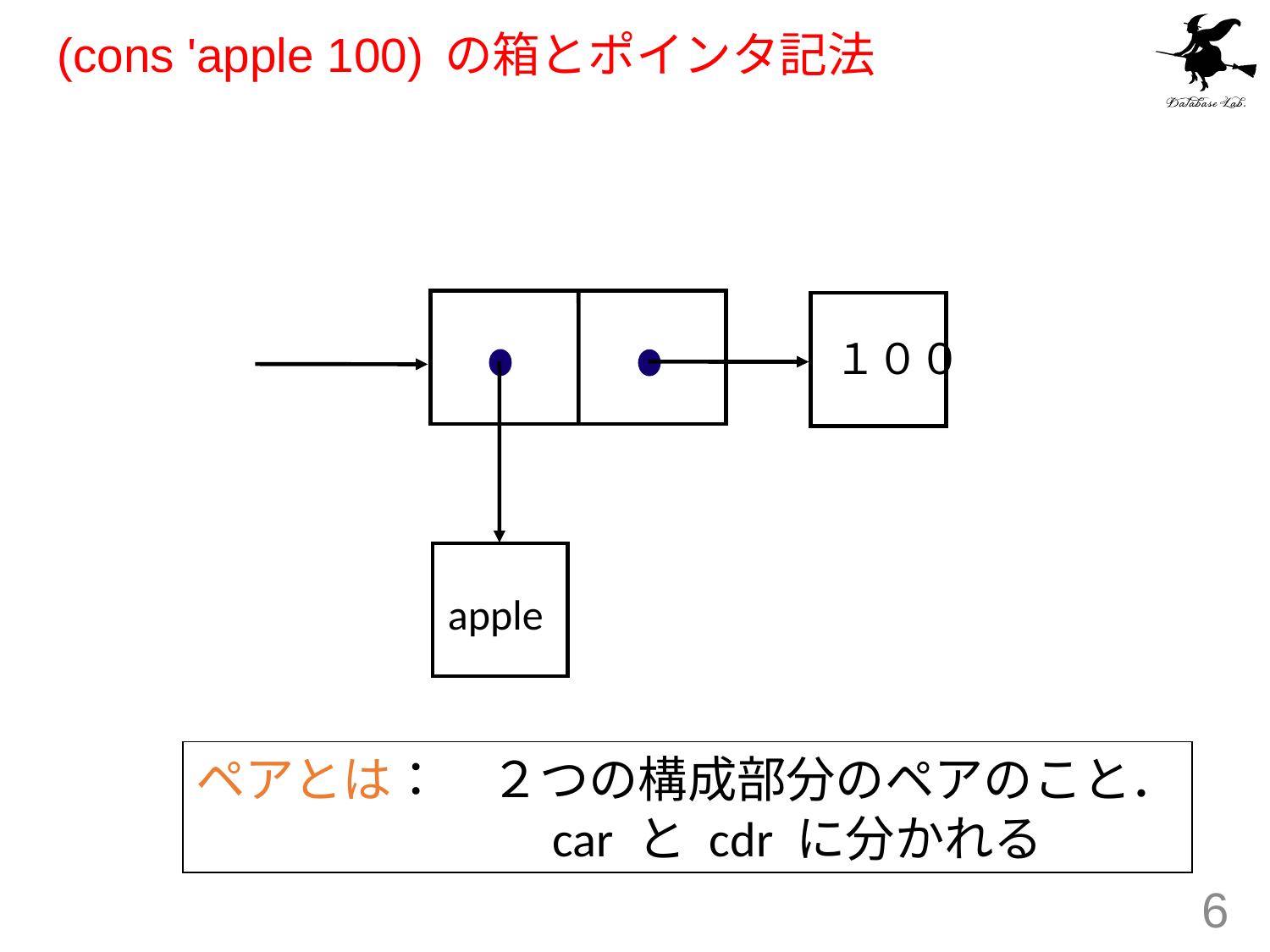

# (cons 'apple 100) の箱とポインタ記法

１００

apple
ペアとは：　２つの構成部分のペアのこと．
　　　　　　　car と cdr に分かれる
6